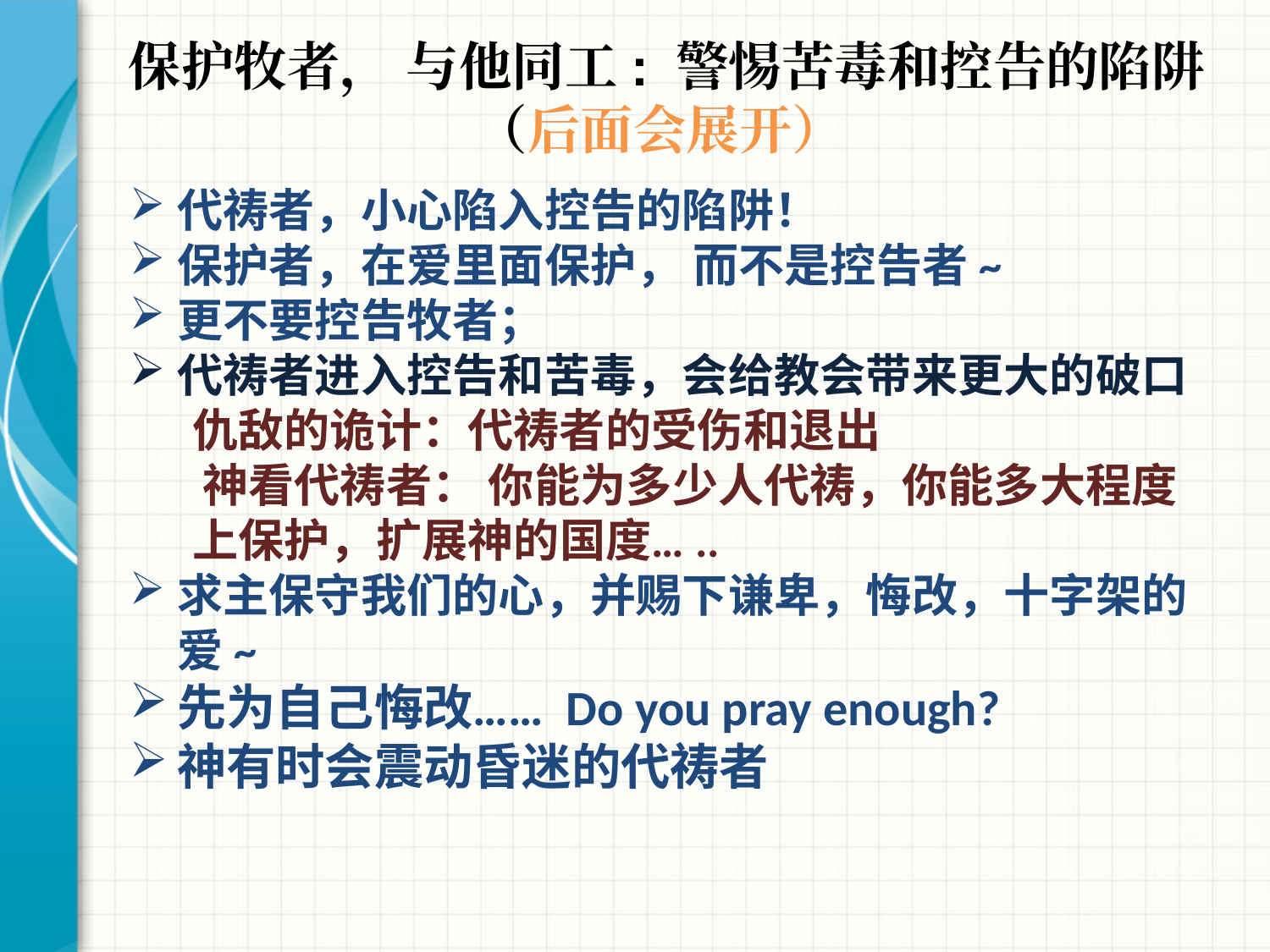

# 保护牧者， 与他同工: 警惕苦毒和控告的陷阱（后面会展开）

代祷者，小心陷入控告的陷阱！
保护者，在爱里面保护， 而不是控告者~
更不要控告牧者；
代祷者进入控告和苦毒，会给教会带来更大的破口
     仇敌的诡计：代祷者的受伤和退出
      神看代祷者： 你能为多少人代祷，你能多大程度
     上保护，扩展神的国度…..
求主保守我们的心，并赐下谦卑，悔改，十字架的爱~
先为自己悔改…… Do you pray enough?
神有时会震动昏迷的代祷者